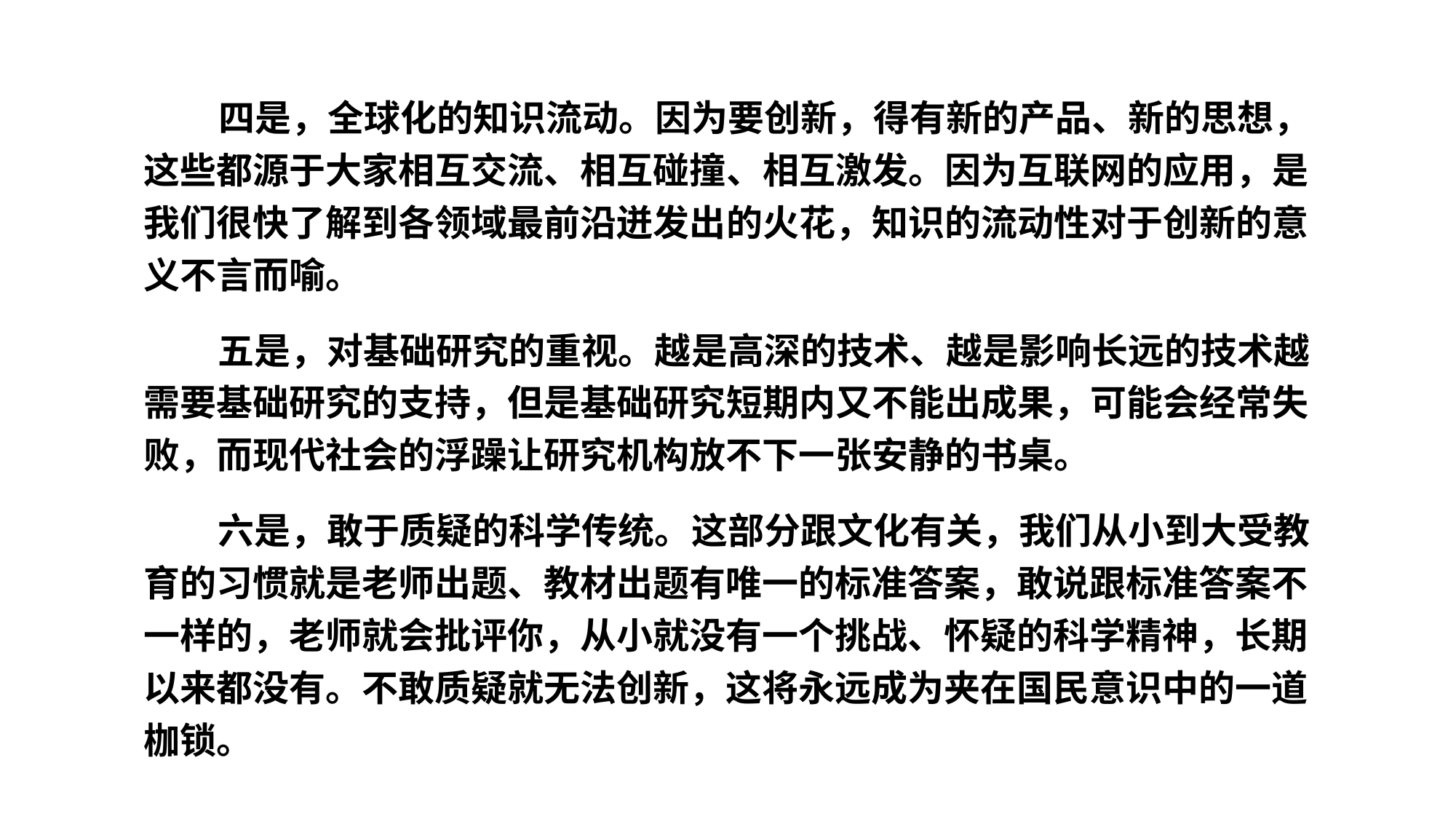

四是，全球化的知识流动。因为要创新，得有新的产品、新的思想，这些都源于大家相互交流、相互碰撞、相互激发。因为互联网的应用，是我们很快了解到各领域最前沿迸发出的火花，知识的流动性对于创新的意义不言而喻。
        五是，对基础研究的重视。越是高深的技术、越是影响长远的技术越需要基础研究的支持，但是基础研究短期内又不能出成果，可能会经常失败，而现代社会的浮躁让研究机构放不下一张安静的书桌。
        六是，敢于质疑的科学传统。这部分跟文化有关，我们从小到大受教育的习惯就是老师出题、教材出题有唯一的标准答案，敢说跟标准答案不一样的，老师就会批评你，从小就没有一个挑战、怀疑的科学精神，长期以来都没有。不敢质疑就无法创新，这将永远成为夹在国民意识中的一道枷锁。